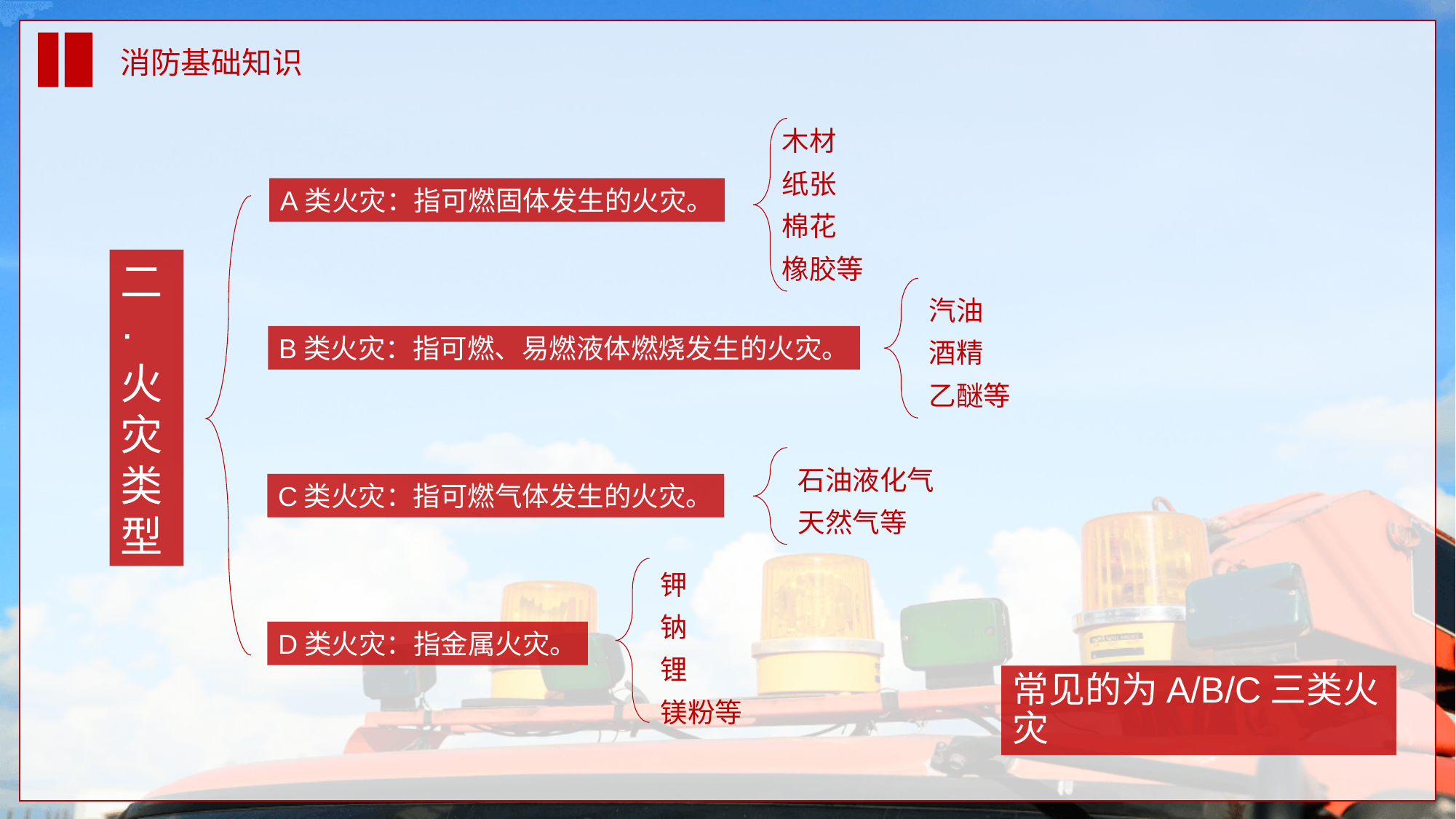

消防基础知识
木材
纸张
棉花
橡胶等

A类火灾：指可燃固体发生的火灾。

二
·
火
灾
类
型

汽油
酒精
乙醚等
B类火灾：指可燃、易燃液体燃烧发生的火灾。
石油液化气
天然气等

C类火灾：指可燃气体发生的火灾。
钾
钠
锂
镁粉等

D类火灾：指金属火灾。
常见的为A/B/C三类火灾